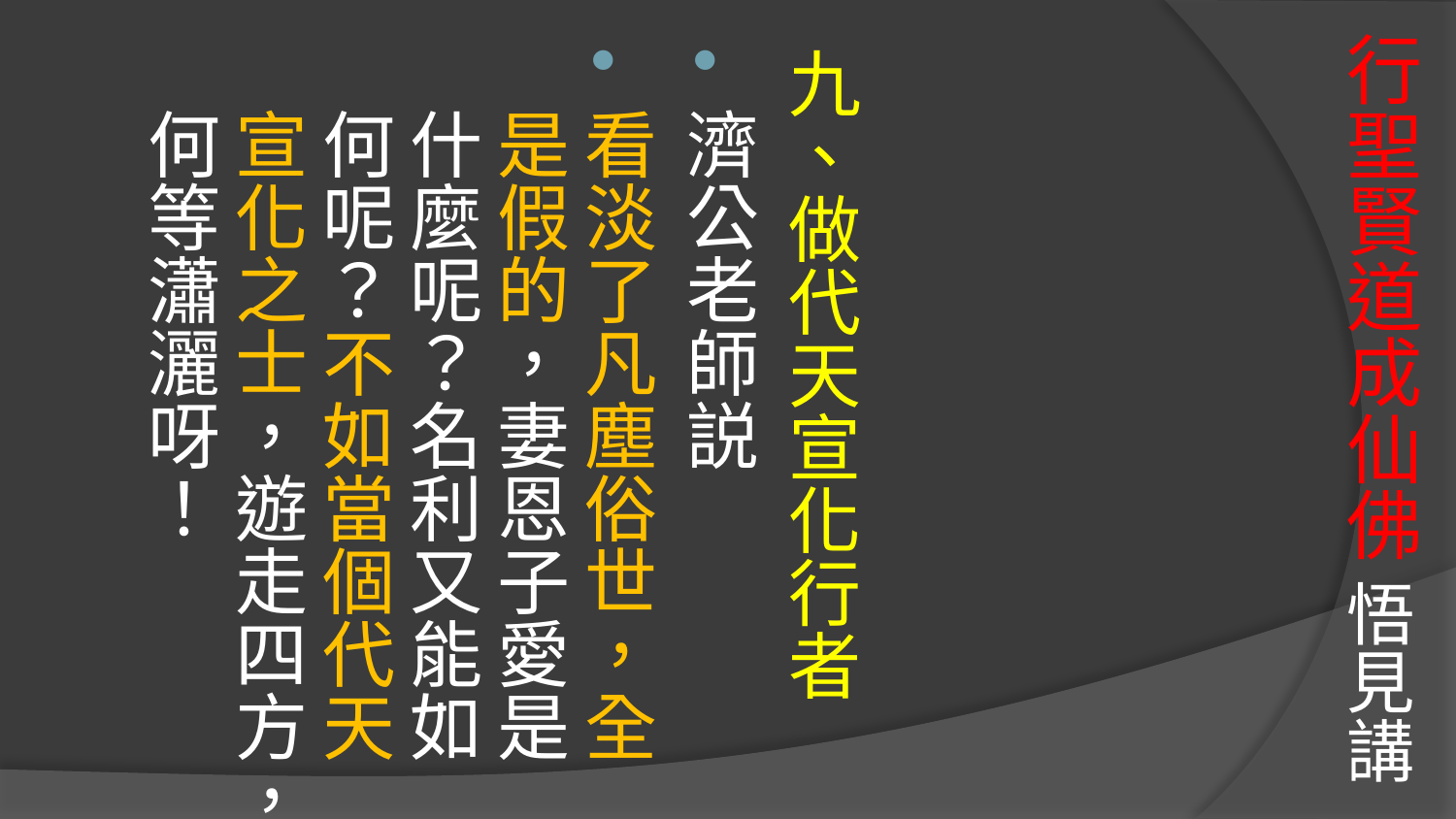

# 行聖賢道成仙佛 悟見講
九、做代天宣化行者
濟公老師説
看淡了凡塵俗世，全是假的，妻恩子愛是什麼呢？名利又能如何呢？不如當個代天宣化之士，遊走四方，何等瀟灑呀！